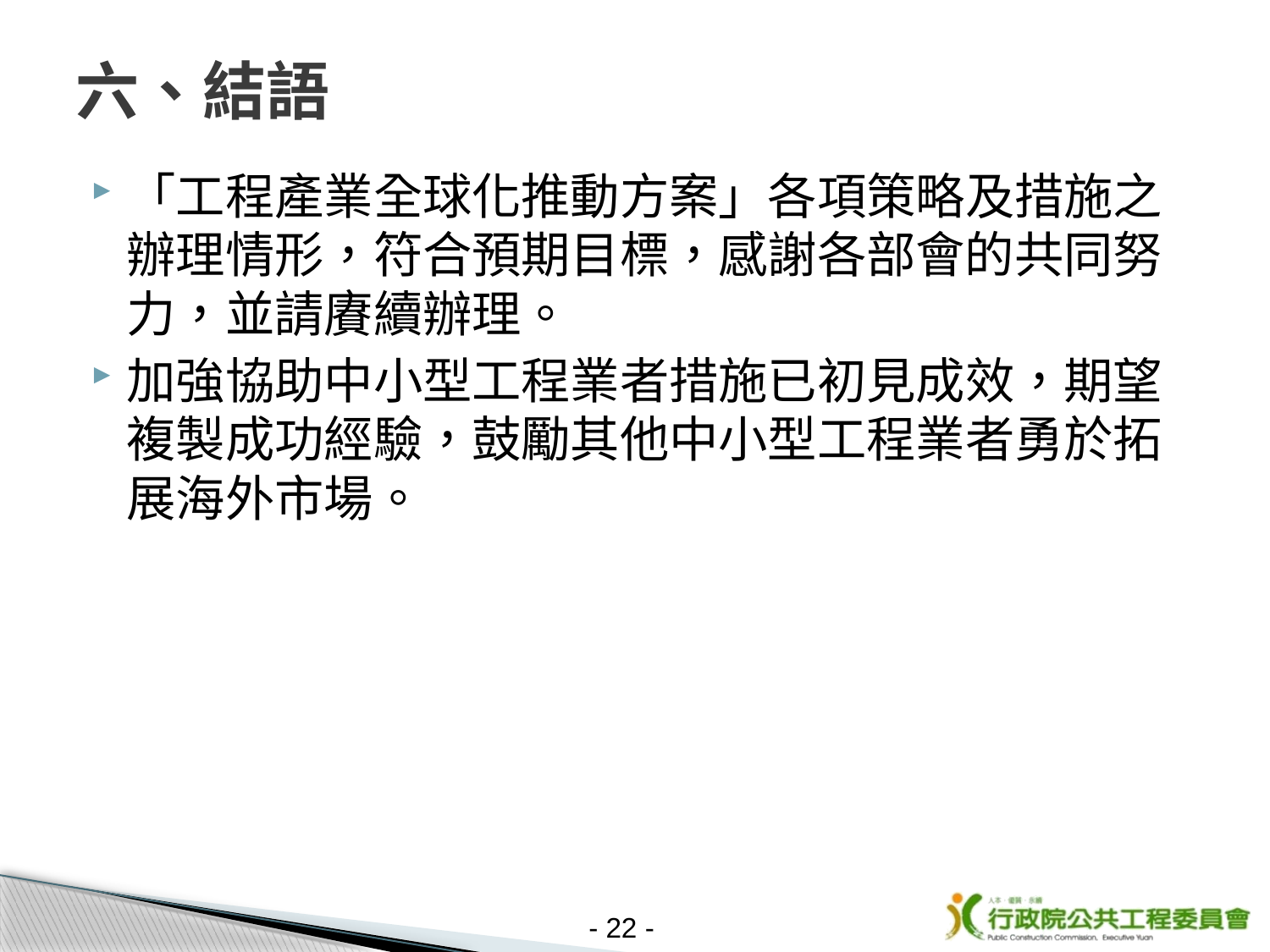

# 六、結語
「工程產業全球化推動方案」各項策略及措施之辦理情形，符合預期目標，感謝各部會的共同努力，並請賡續辦理。
加強協助中小型工程業者措施已初見成效，期望複製成功經驗，鼓勵其他中小型工程業者勇於拓展海外市場。